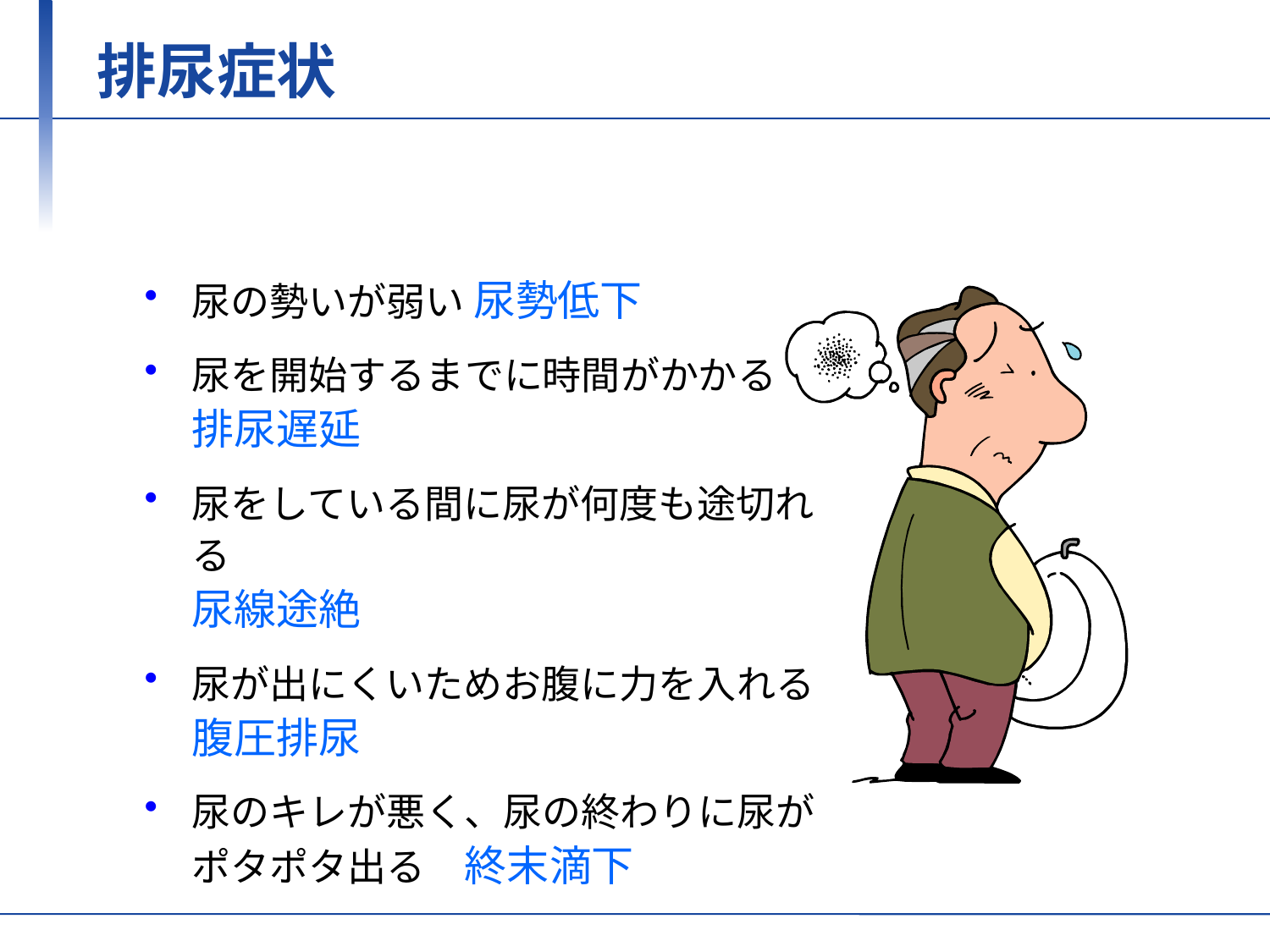

# 排尿症状

尿の勢いが弱い 尿勢低下
尿を開始するまでに時間がかかる
排尿遅延
尿をしている間に尿が何度も途切れる
尿線途絶
尿が出にくいためお腹に力を入れる
腹圧排尿
尿のキレが悪く、尿の終わりに尿が
ポタポタ出る　終末滴下